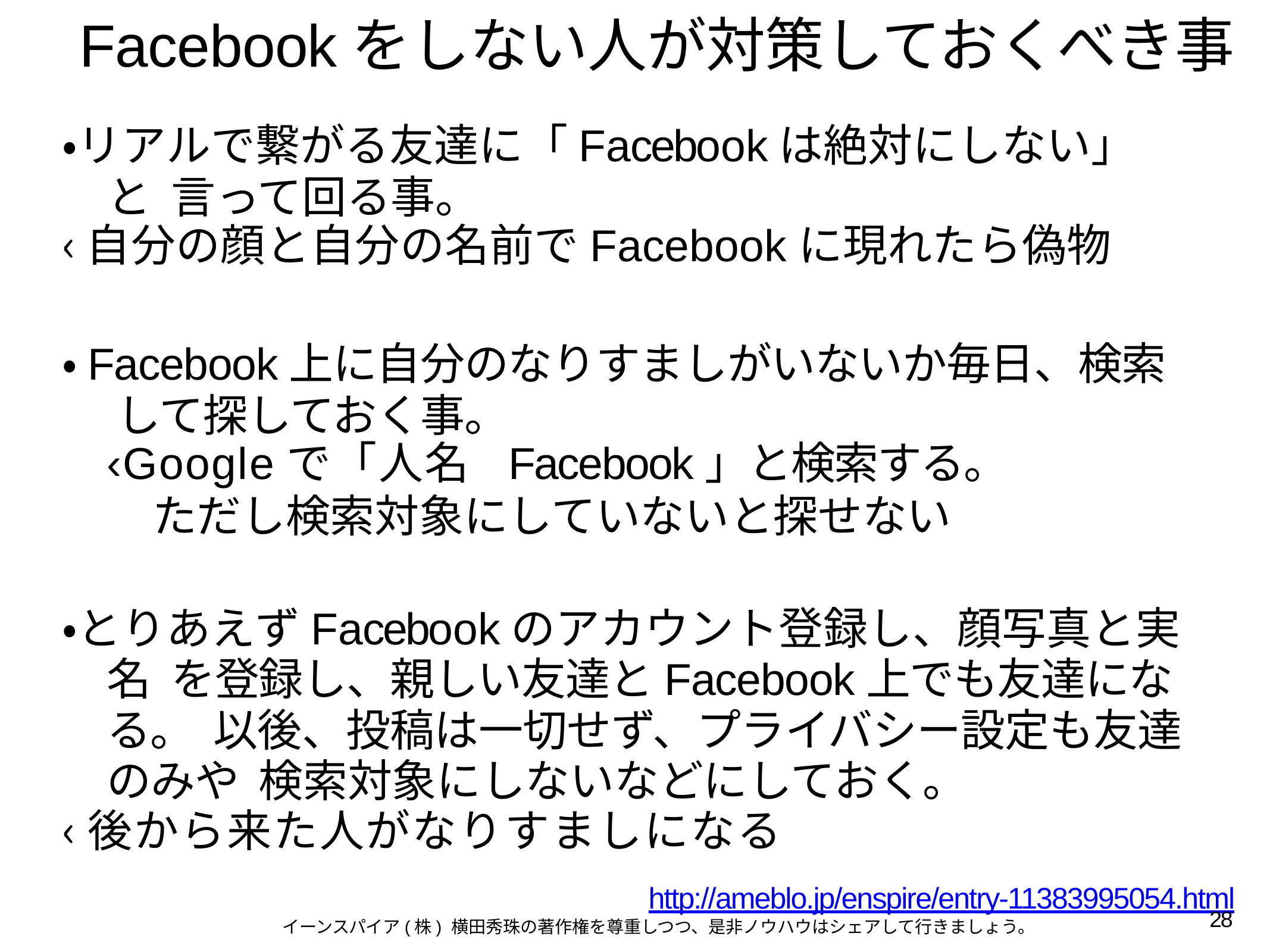

# Facebookをしない人が対策しておくべき事
・リアルで繋がる友達に「Facebookは絶対にしない」と  言って回る事。
‹自分の顔と自分の名前でFacebookに現れたら偽物

・Facebook上に自分のなりすましがいないか毎日、検索  して探しておく事。
‹Googleで「人名	Facebook」と検索する。
ただし検索対象にしていないと探せない

・とりあえずFacebookのアカウント登録し、顔写真と実名  を登録し、親しい友達とFacebook上でも友達になる。  以後、投稿は一切せず、プライバシー設定も友達のみや  検索対象にしないなどにしておく。
‹後から来た人がなりすましになる
http://ameblo.jp/enspire/entry-11383995054.html
28
イーンスパイア(株) 横田秀珠の著作権を尊重しつつ、是非ノウハウはシェアして行きましょう。